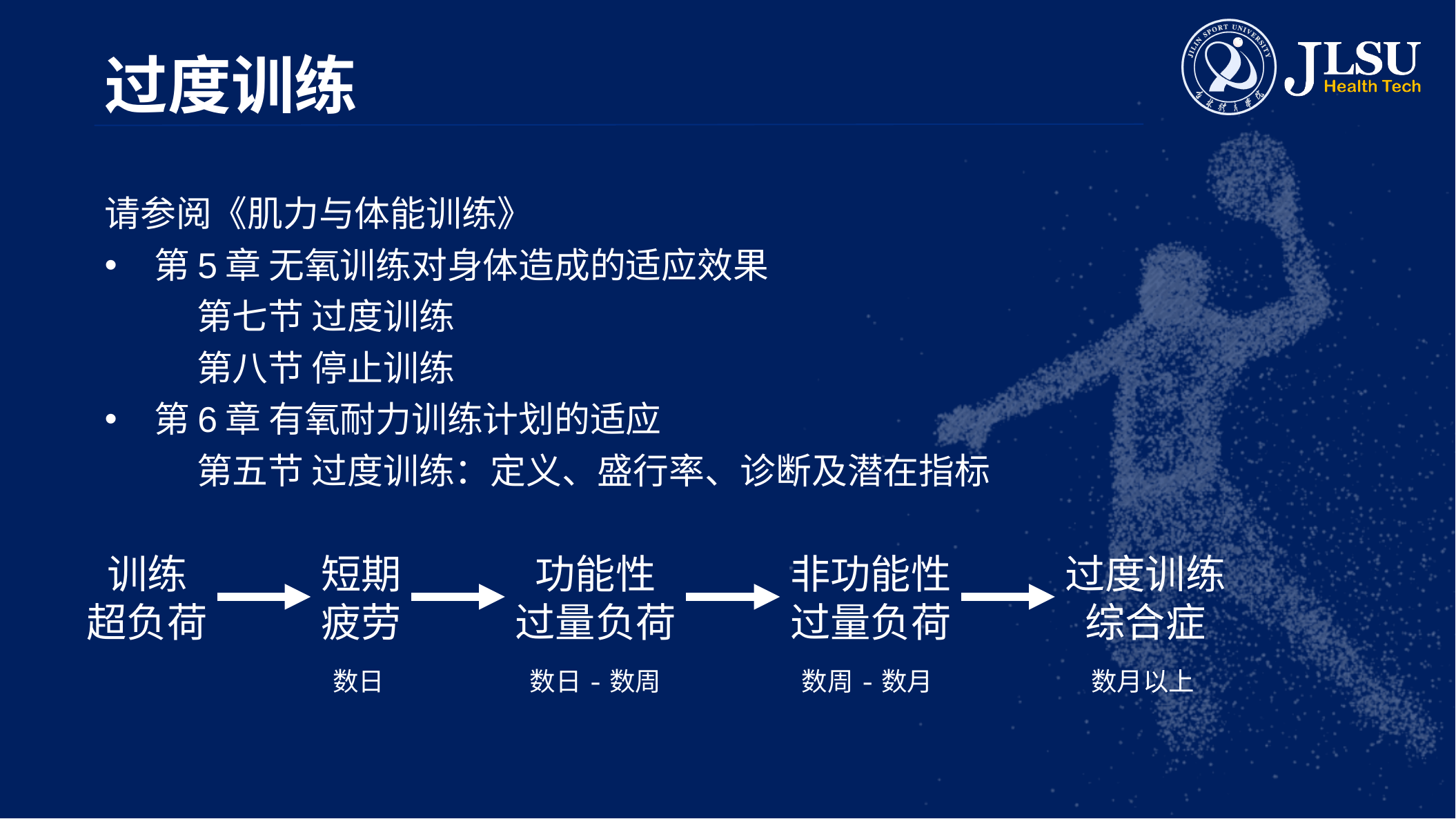

# 过度训练
请参阅《肌力与体能训练》
第5章 无氧训练对身体造成的适应效果
	第七节 过度训练
	第八节 停止训练
第6章 有氧耐力训练计划的适应
	第五节 过度训练：定义、盛行率、诊断及潜在指标
训练
超负荷
短期
疲劳
功能性
过量负荷
非功能性
过量负荷
过度训练
综合症
数日
数日-数周
数周-数月
数月以上